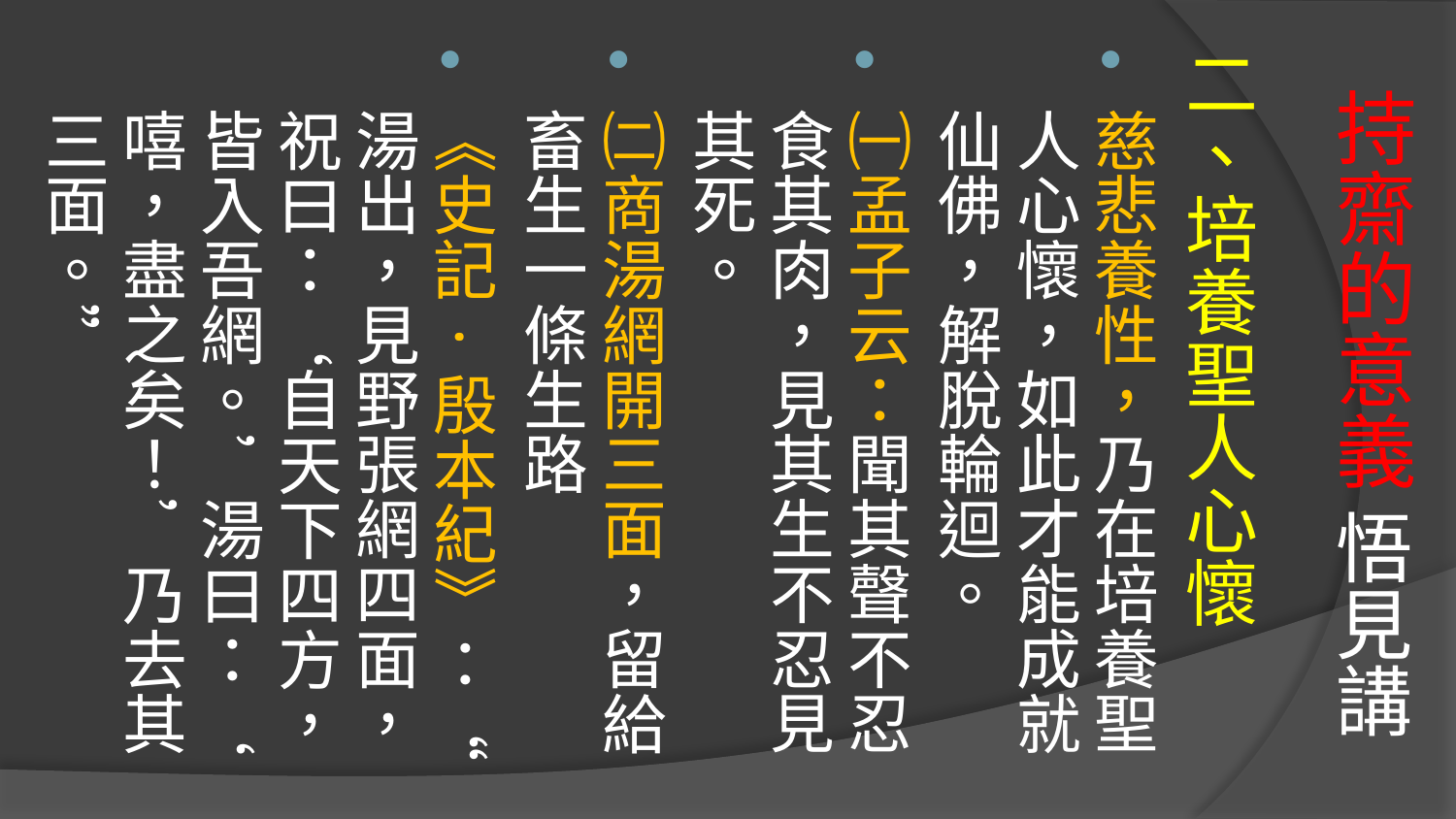

二、培養聖人心懷
慈悲養性，乃在培養聖人心懷，如此才能成就仙佛，解脫輪迴。
㈠孟子云：聞其聲不忍食其肉，見其生不忍見其死。
㈡商湯網開三面，留給畜生一條生路
《史記·殷本紀》：“湯出，見野張網四面，祝曰：‘自天下四方，皆入吾網。’湯曰：‘嘻，盡之矣！’乃去其三面。”
# 持齋的意義 悟見講